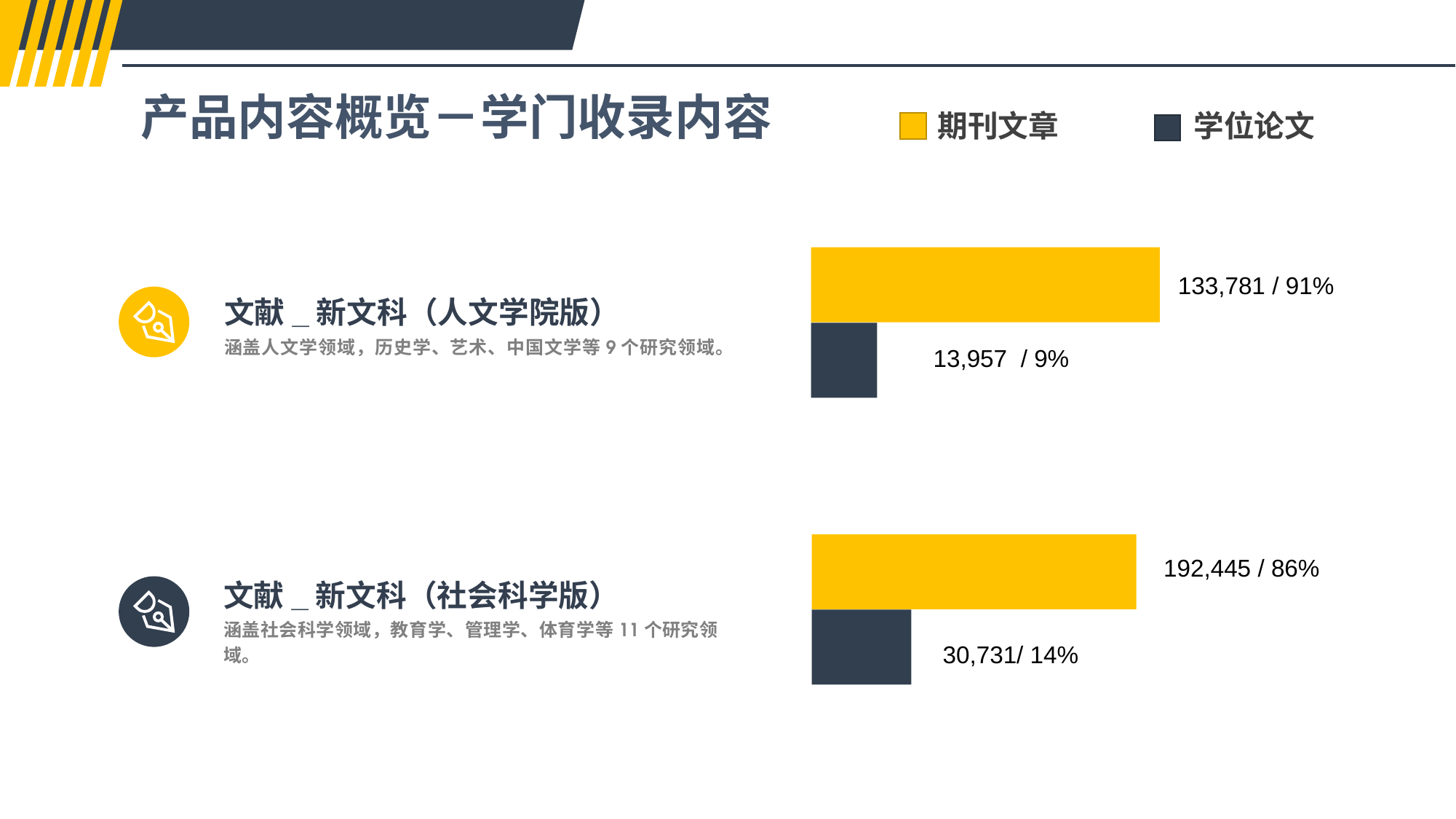

产品内容概览－学门收录内容
期刊文章
学位论文

133,781 / 91%
文献_新文科（人文学院版）
涵盖人文学领域，历史学、艺术、中国文学等9个研究领域。

13,957  / 9%

192,445 / 86%
文献_新文科（社会科学版）
涵盖社会科学领域，教育学、管理学、体育学等11个研究领域。

30,731/ 14%